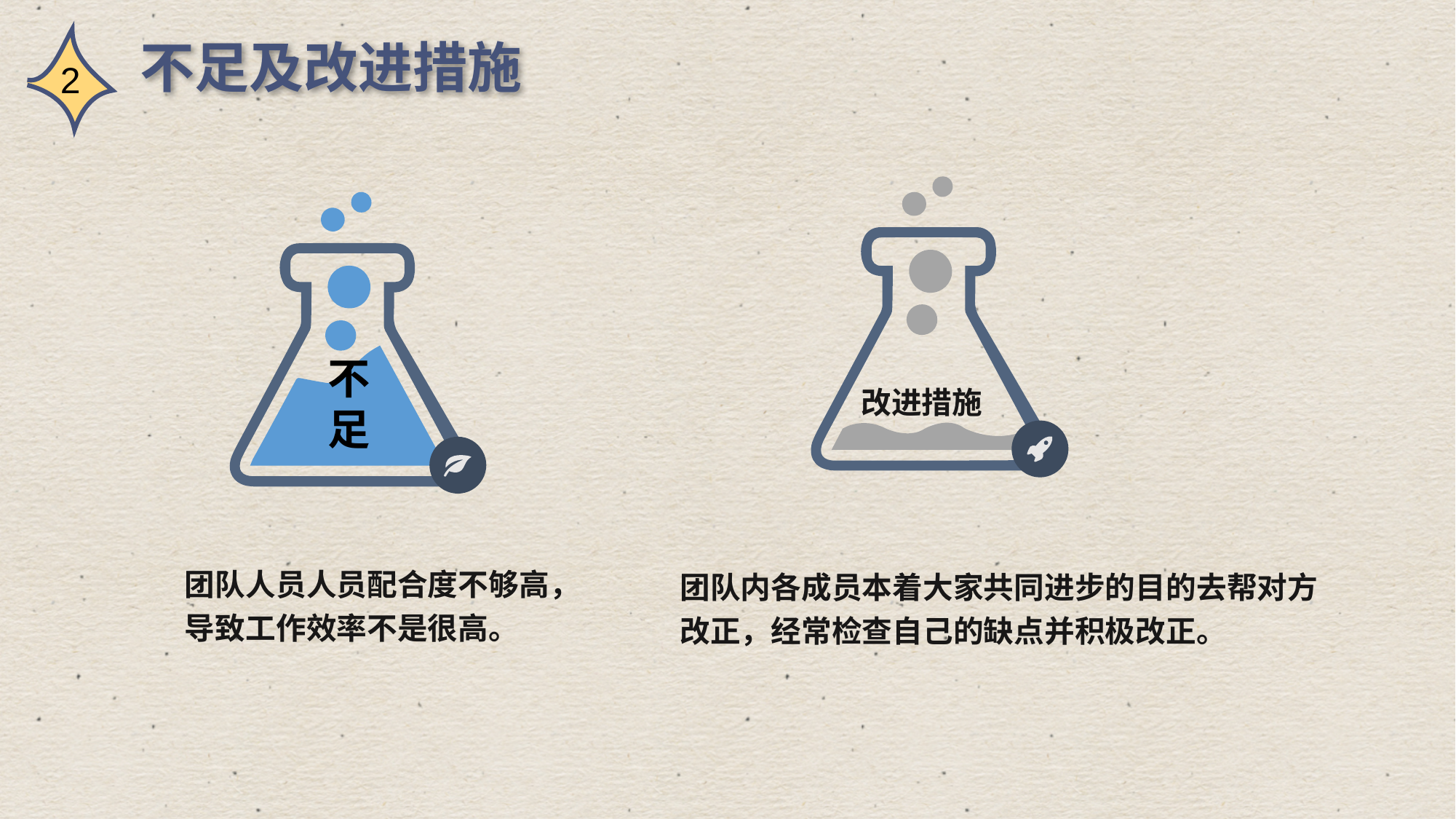

不足及改进措施

不足
改进措施
团队人员人员配合度不够高，导致工作效率不是很高。
团队内各成员本着大家共同进步的目的去帮对方改正，经常检查自己的缺点并积极改正。